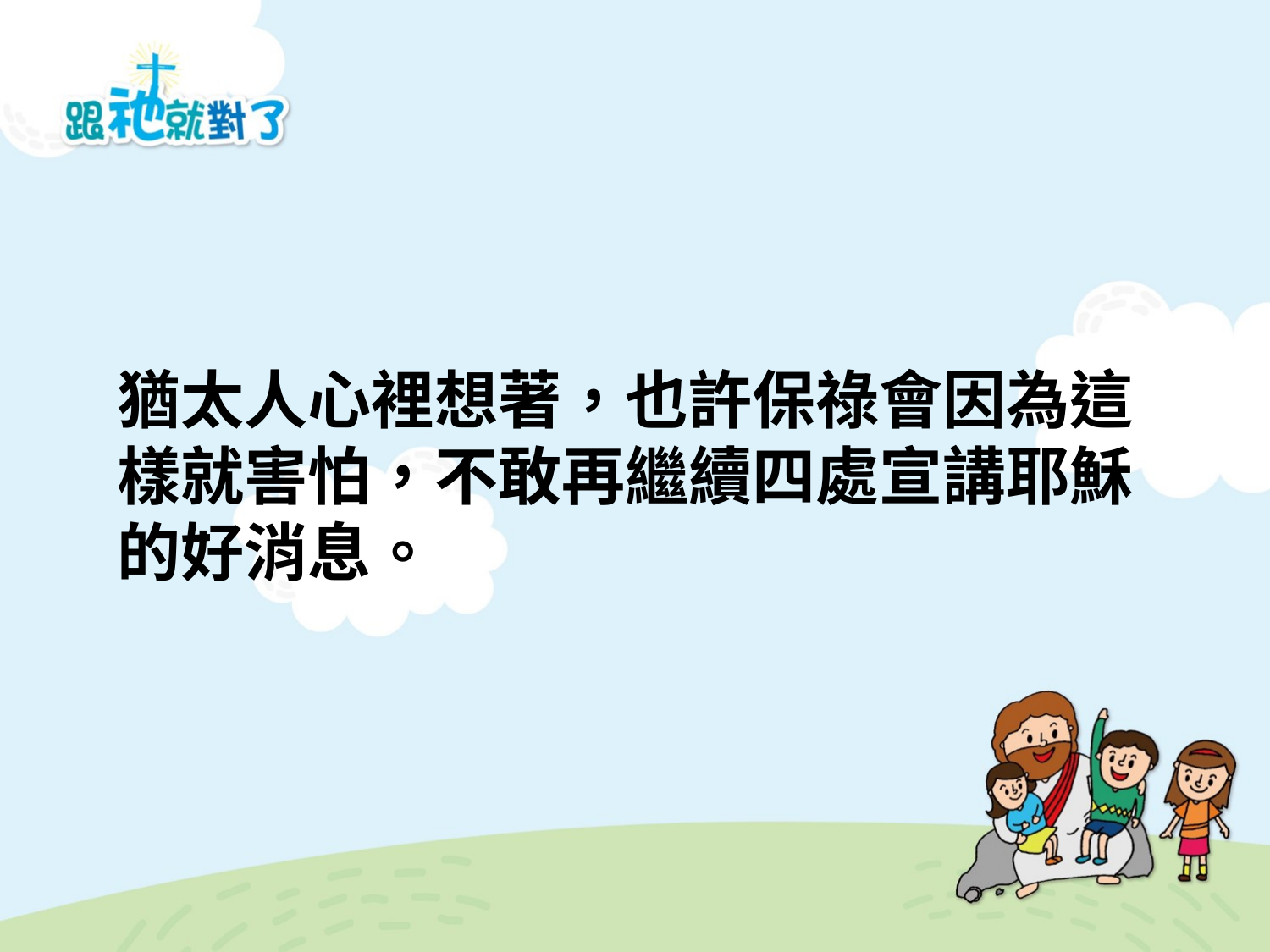

猶太人心裡想著，也許保祿會因為這樣就害怕，不敢再繼續四處宣講耶穌的好消息。